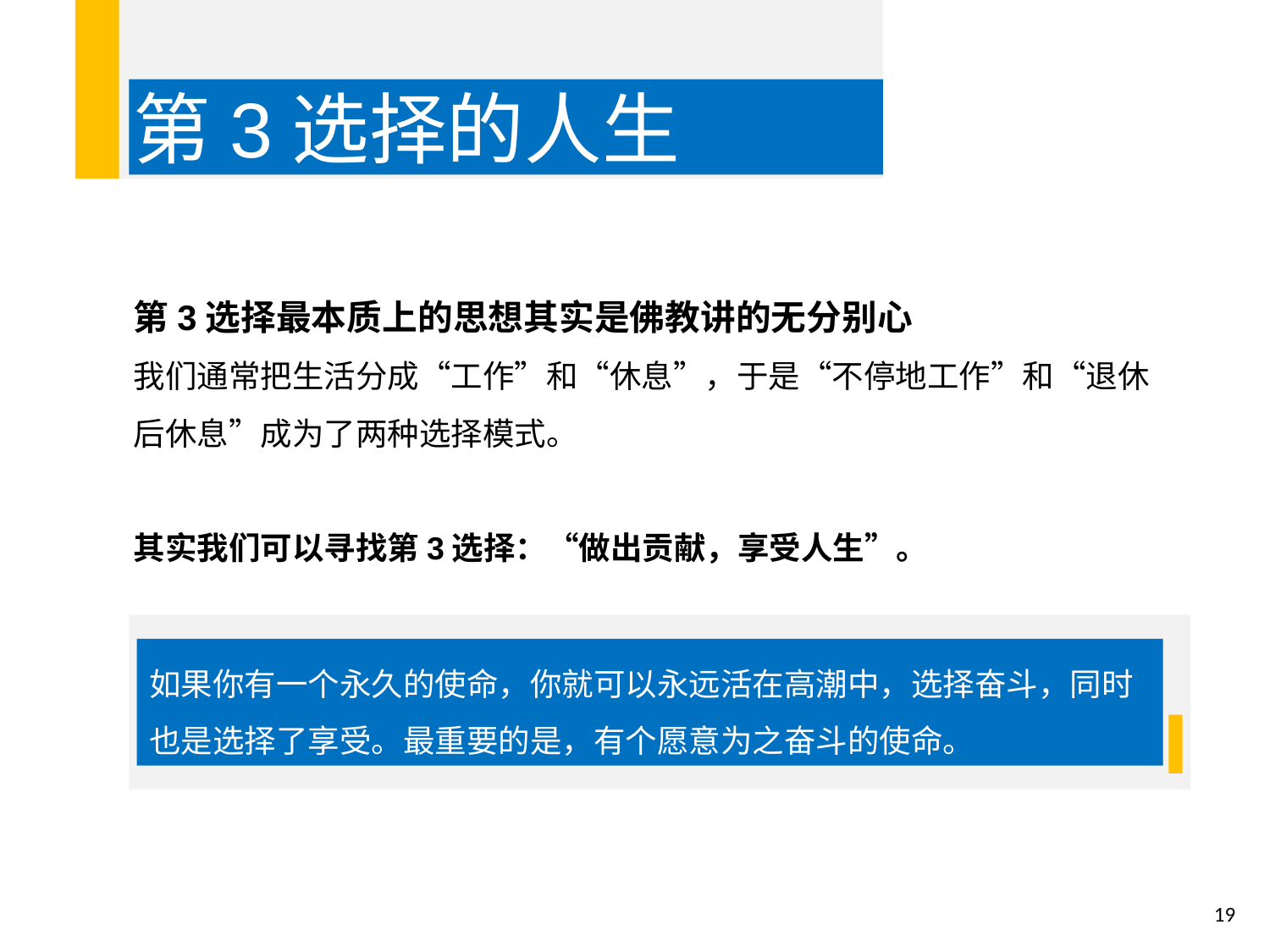

第3选择的人生

第3选择最本质上的思想其实是佛教讲的无分别心
我们通常把生活分成“工作”和“休息”，于是“不停地工作”和“退休后休息”成为了两种选择模式。

其实我们可以寻找第3选择：“做出贡献，享受人生”。

如果你有一个永久的使命，你就可以永远活在高潮中，选择奋斗，同时也是选择了享受。最重要的是，有个愿意为之奋斗的使命。